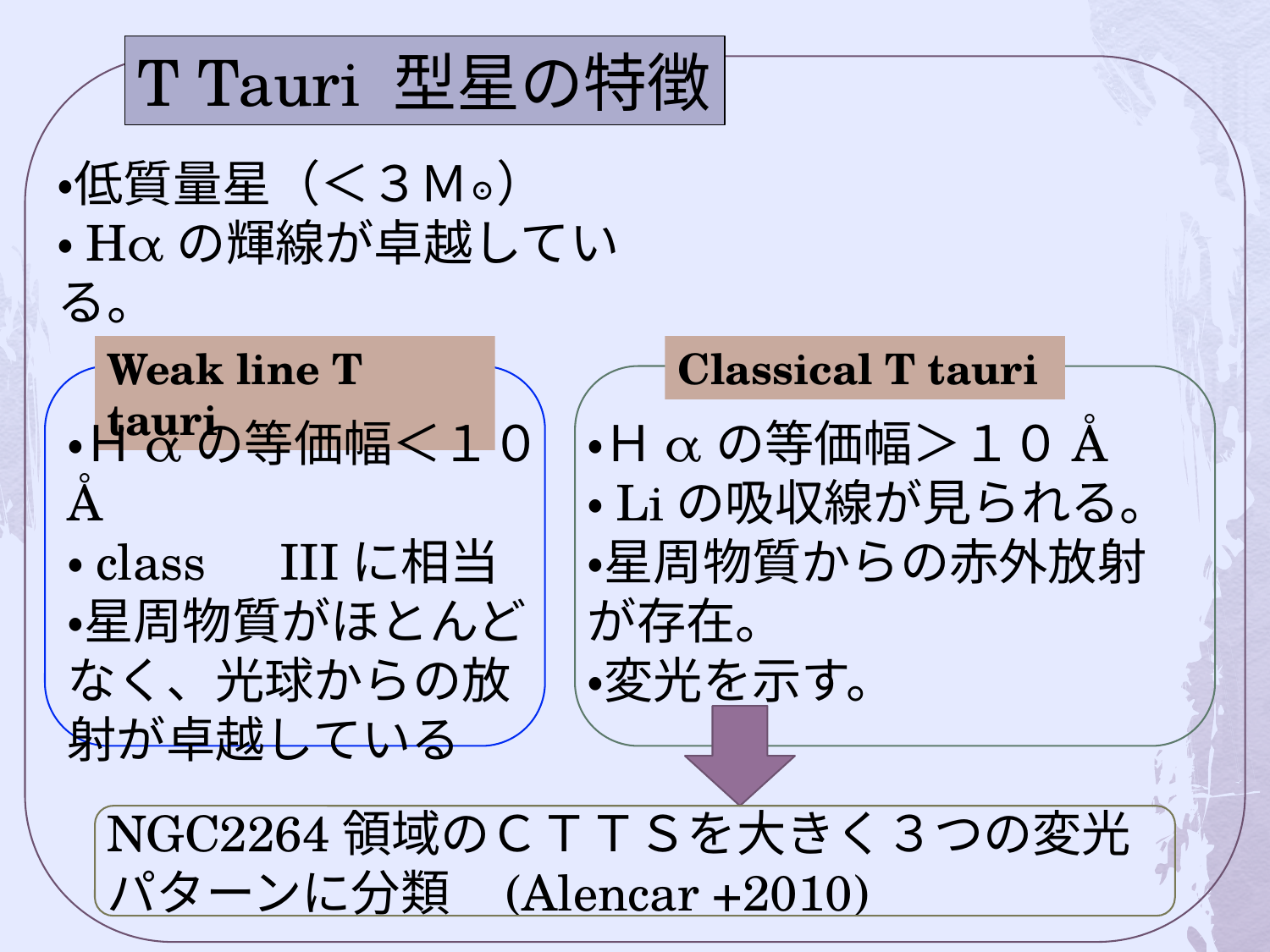

T Tauri 型星の特徴

・低質量星（＜３Ｍ☉）
・Hαの輝線が卓越している。

Weak line T tauri
Classical T tauri

・Ｈαの等価幅＜１０Å
・class　IIIに相当
・星周物質がほとんどなく、光球からの放射が卓越している

・Ｈαの等価幅＞１０Å
・Liの吸収線が見られる。
・星周物質からの赤外放射が存在。
・変光を示す。

NGC2264領域のＣＴＴＳを大きく３つの変光パターンに分類    (Alencar +2010)